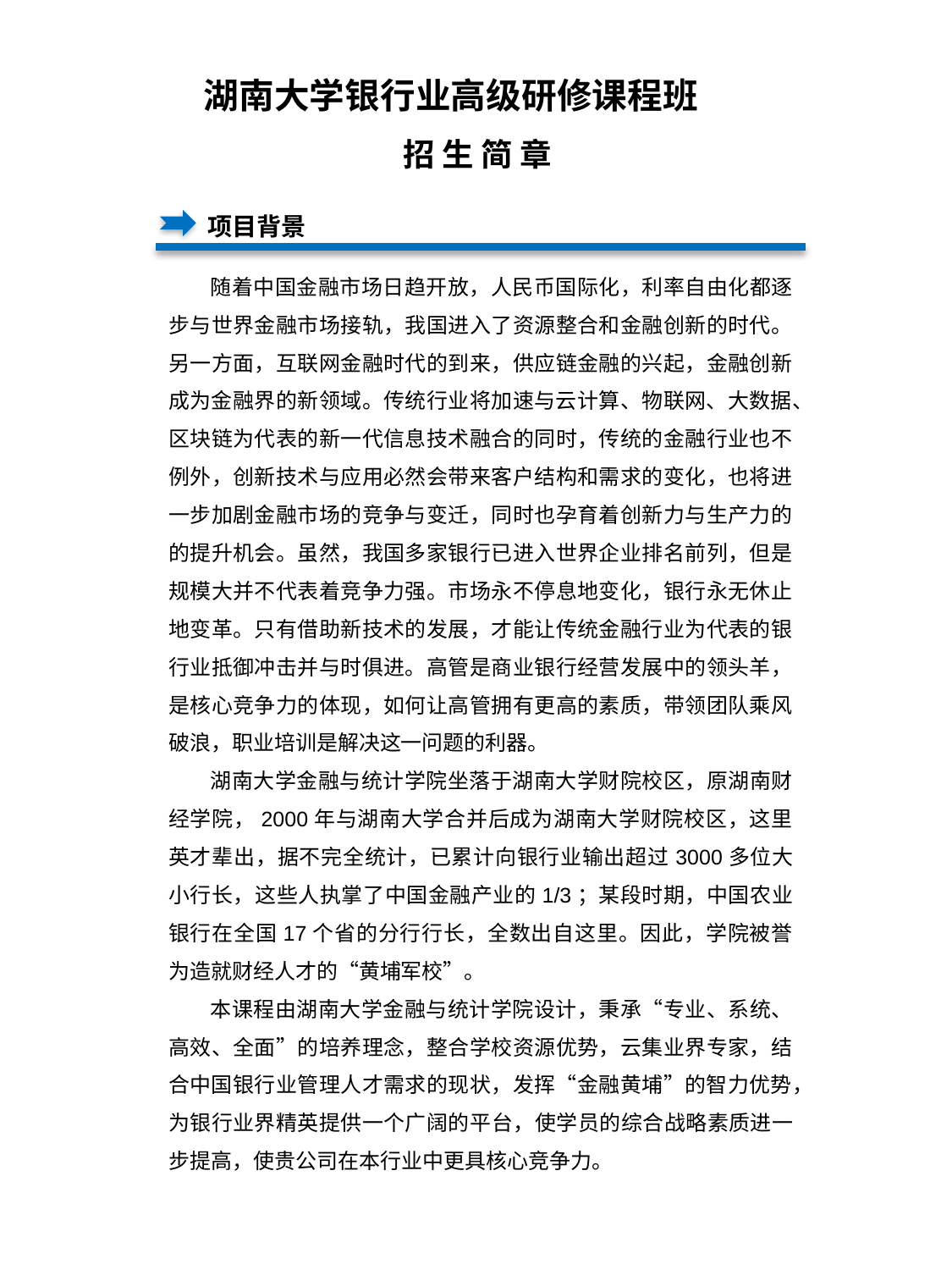

湖南大学银行业高级研修课程班
招 生 简 章
    项目背景

       随着中国金融市场日趋开放，人民币国际化，利率自由化都逐步与世界金融市场接轨，我国进入了资源整合和金融创新的时代。另一方面，互联网金融时代的到来，供应链金融的兴起，金融创新成为金融界的新领域。传统行业将加速与云计算、物联网、大数据、区块链为代表的新一代信息技术融合的同时，传统的金融行业也不例外，创新技术与应用必然会带来客户结构和需求的变化，也将进一步加剧金融市场的竞争与变迁，同时也孕育着创新力与生产力的的提升机会。虽然，我国多家银行已进入世界企业排名前列，但是规模大并不代表着竞争力强。市场永不停息地变化，银行永无休止地变革。只有借助新技术的发展，才能让传统金融行业为代表的银行业抵御冲击并与时俱进。高管是商业银行经营发展中的领头羊，是核心竞争力的体现，如何让高管拥有更高的素质，带领团队乘风破浪，职业培训是解决这一问题的利器。
       湖南大学金融与统计学院坐落于湖南大学财院校区，原湖南财经学院，2000年与湖南大学合并后成为湖南大学财院校区，这里英才辈出，据不完全统计，已累计向银行业输出超过3000多位大小行长，这些人执掌了中国金融产业的1/3；某段时期，中国农业银行在全国17个省的分行行长，全数出自这里。因此，学院被誉为造就财经人才的“黄埔军校”。
       本课程由湖南大学金融与统计学院设计，秉承“专业、系统、高效、全面”的培养理念，整合学校资源优势，云集业界专家，结合中国银行业管理人才需求的现状，发挥“金融黄埔”的智力优势，为银行业界精英提供一个广阔的平台，使学员的综合战略素质进一步提高，使贵公司在本行业中更具核心竞争力。